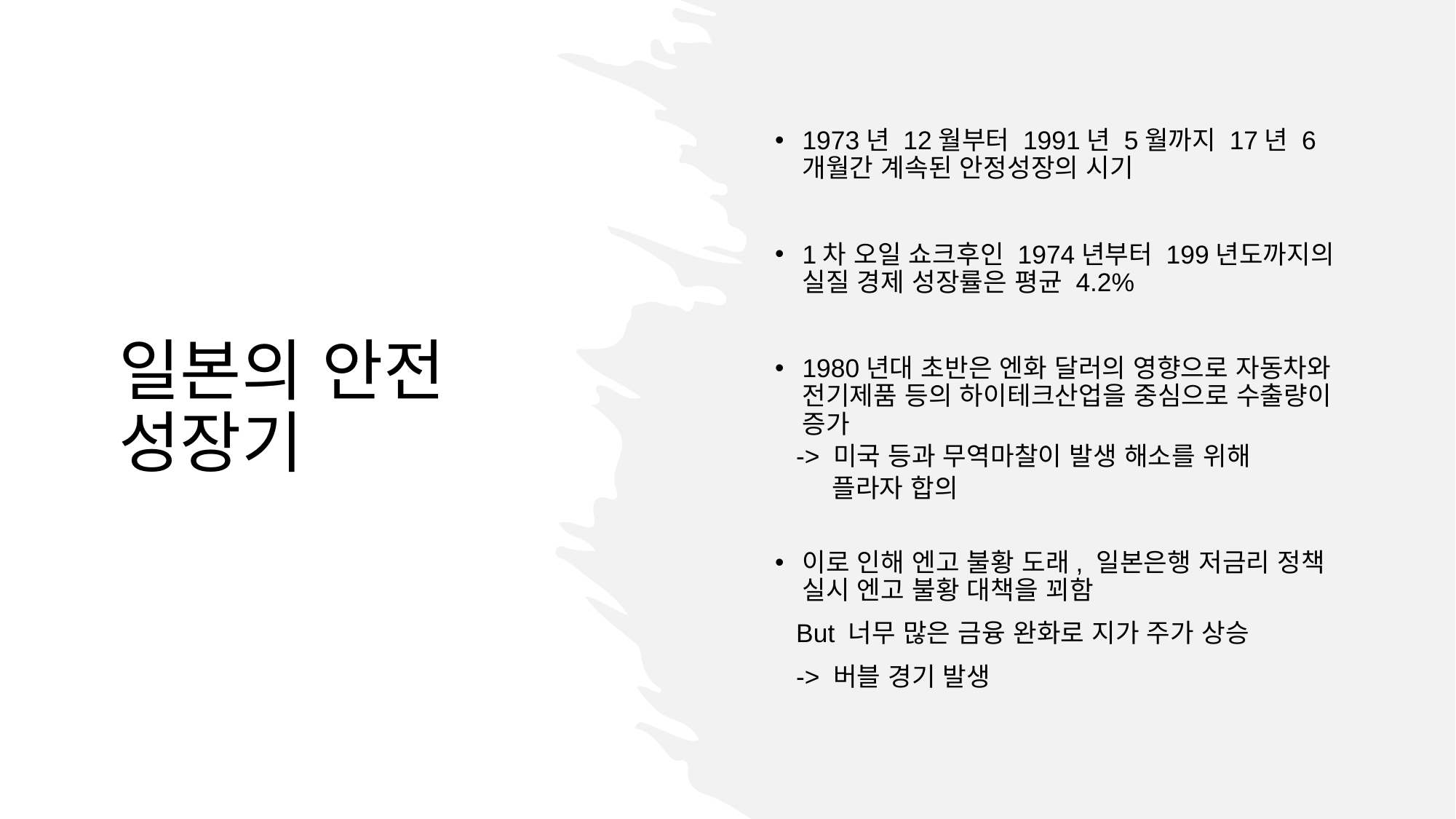

1973년 12월부터 1991년 5월까지 17년 6개월간 계속된 안정성장의 시기

1차 오일 쇼크후인 1974년부터 199년도까지의 실질 경제 성장률은 평균 4.2%

1980년대 초반은 엔화 달러의 영향으로 자동차와 전기제품 등의 하이테크산업을 중심으로 수출량이 증가
   -> 미국 등과 무역마찰이 발생 해소를 위해
       플라자 합의

이로 인해 엔고 불황 도래, 일본은행 저금리 정책 실시 엔고 불황 대책을 꾀함
   But 너무 많은 금융 완화로 지가 주가 상승
   -> 버블 경기 발생
# 일본의 안전 성장기